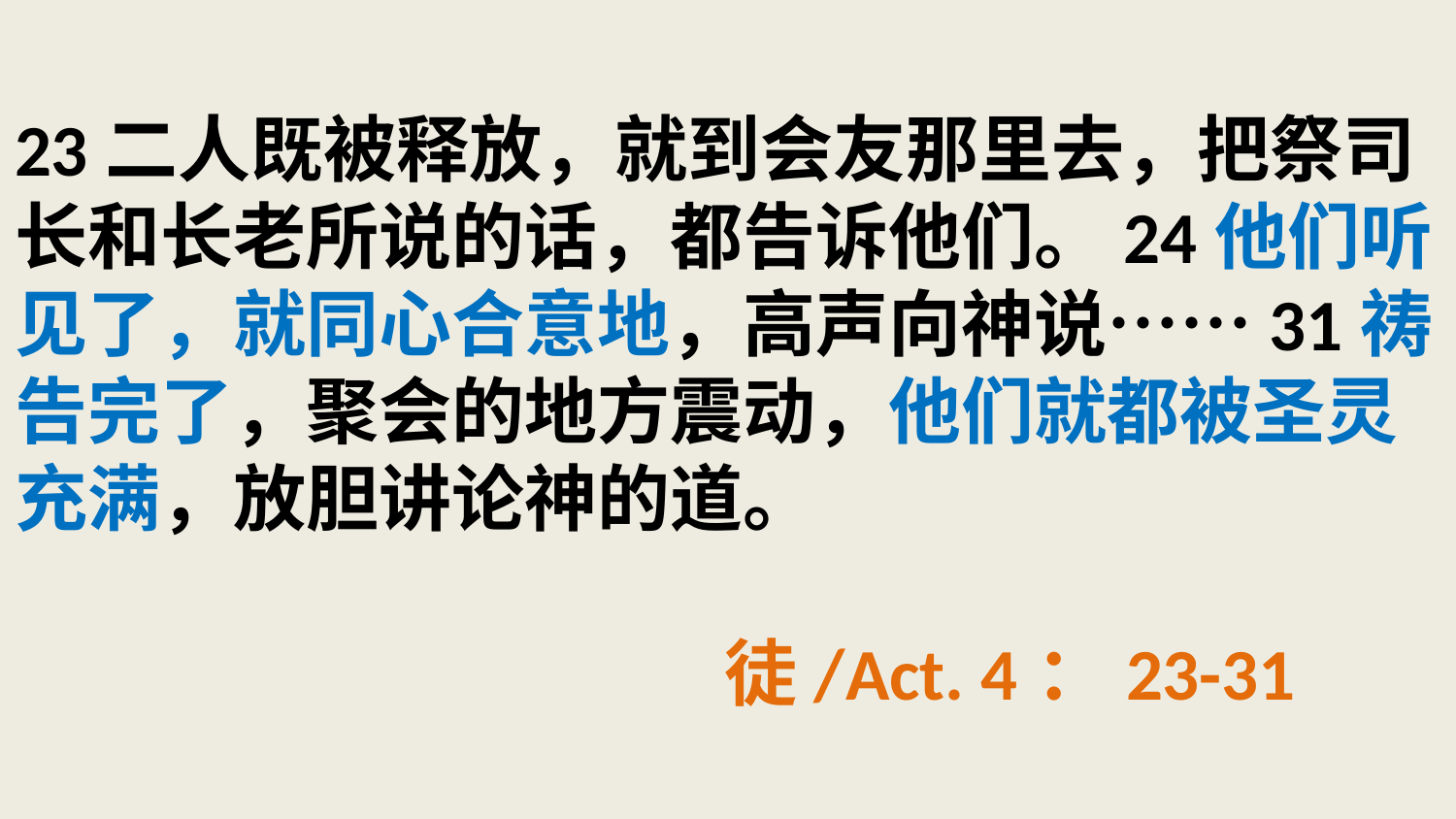

# 23二人既被释放，就到会友那里去，把祭司长和长老所说的话，都告诉他们。24他们听见了，就同心合意地，高声向神说……31祷告完了，聚会的地方震动，他们就都被圣灵充满，放胆讲论神的道。 徒/Act. 4：23-31